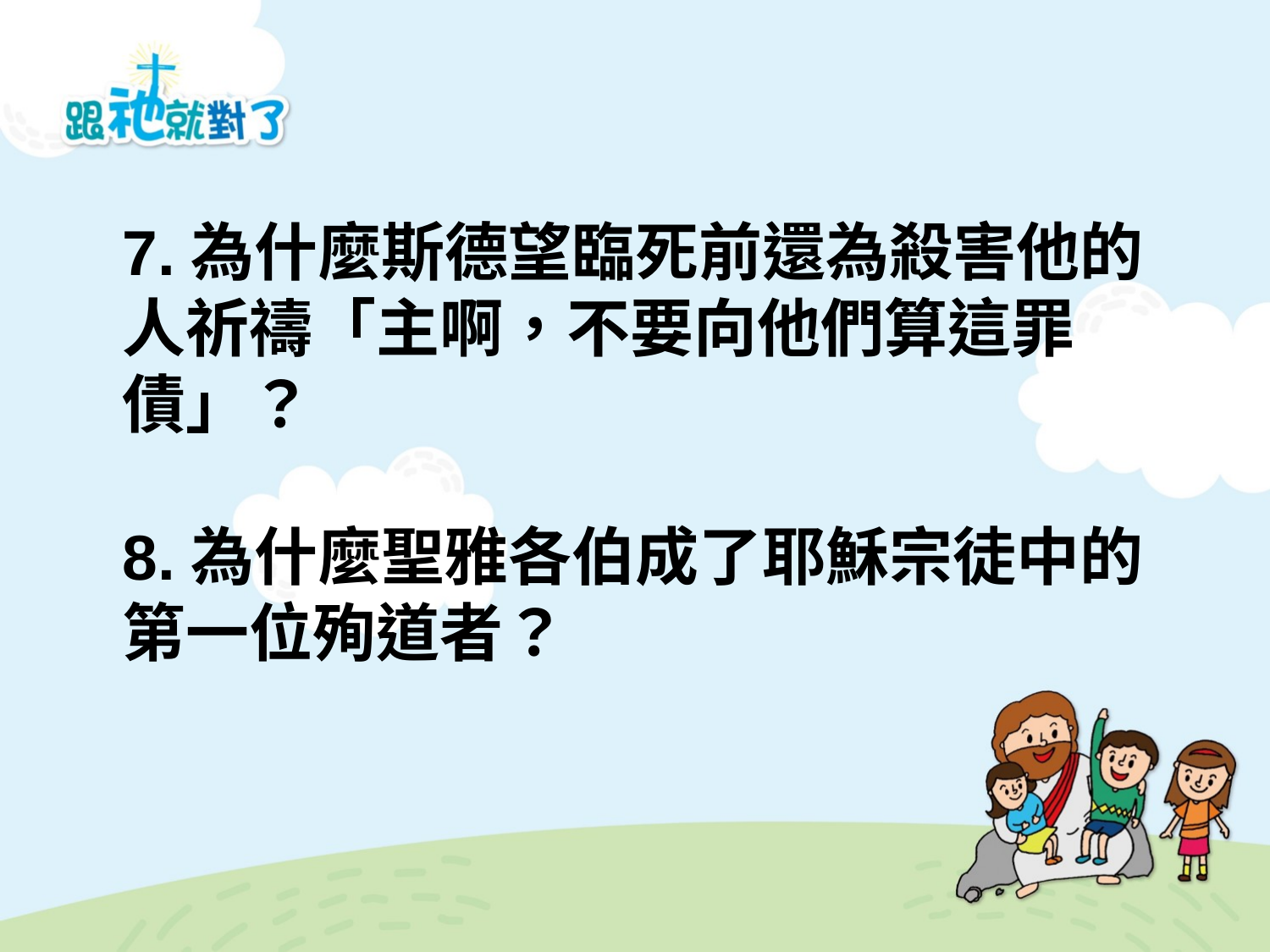

7.為什麼斯德望臨死前還為殺害他的人祈禱「主啊，不要向他們算這罪債」？

8.為什麼聖雅各伯成了耶穌宗徒中的第一位殉道者？